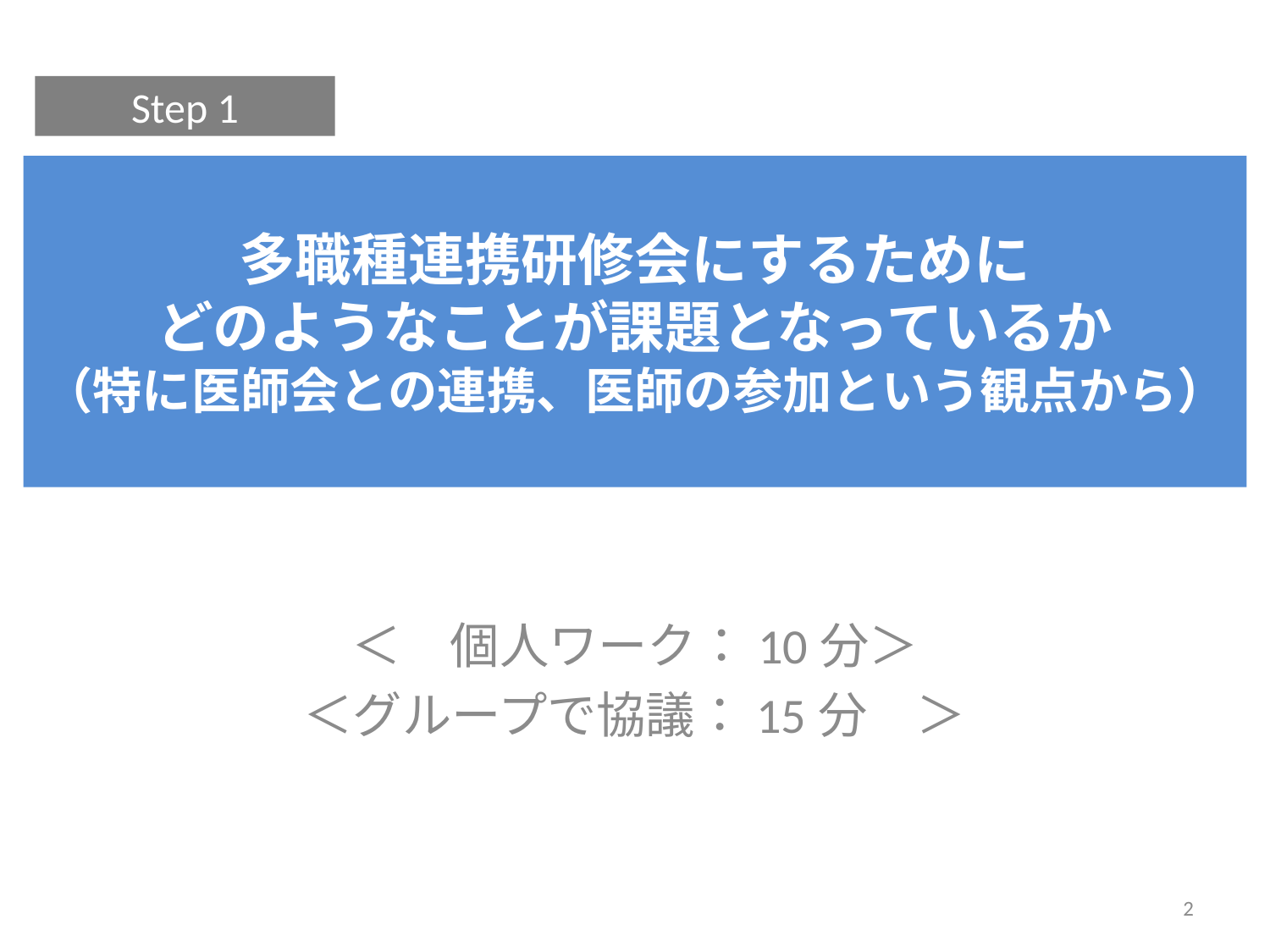

Step 1
# 多職種連携研修会にするために どのようなことが課題となっているか （特に医師会との連携、医師の参加という観点から）

＜　個人ワーク：10分＞
＜グループで協議：15分　＞
2